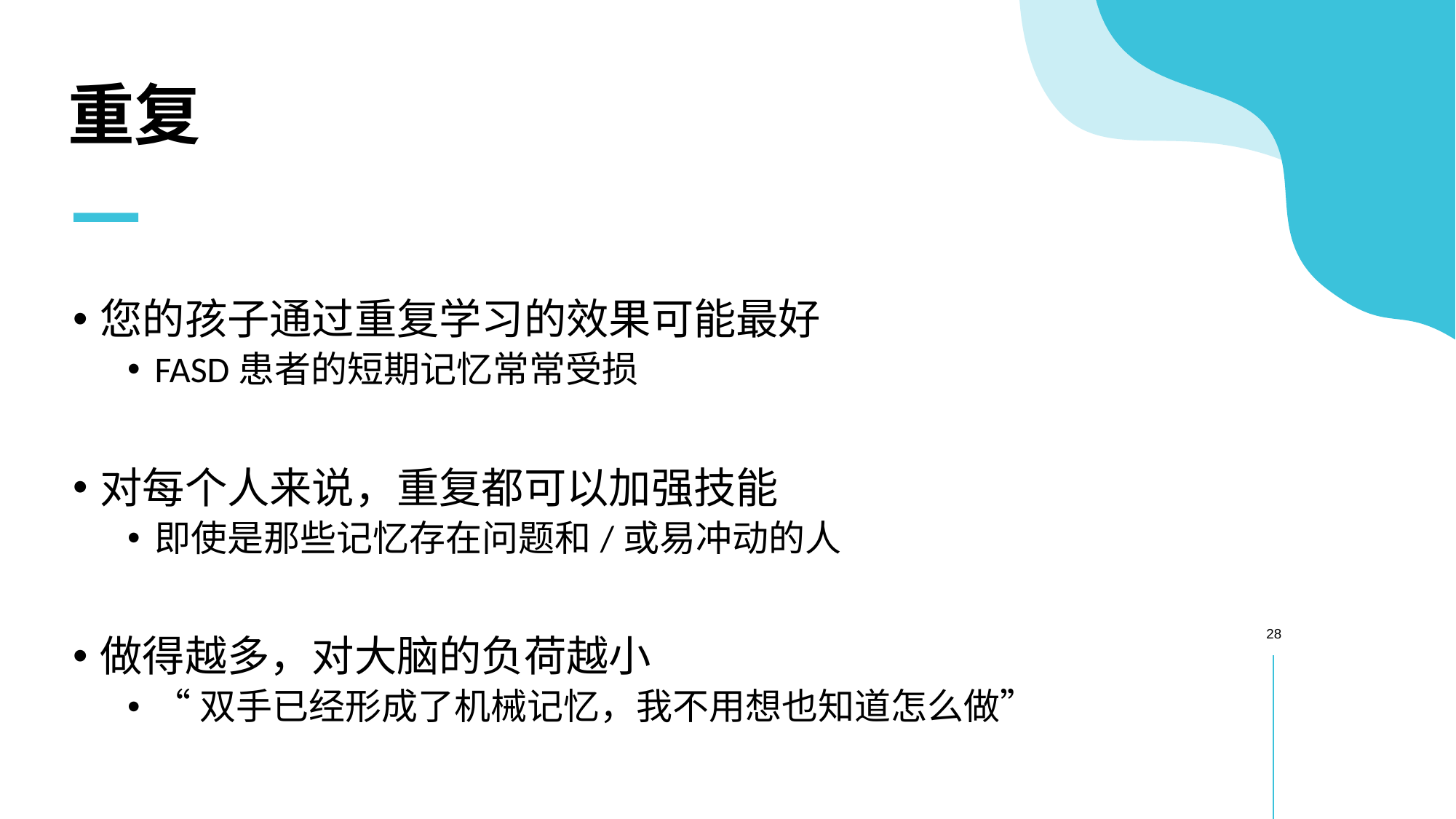

# 重复

您的孩子通过重复学习的效果可能最好
FASD患者的短期记忆常常受损

对每个人来说，重复都可以加强技能
即使是那些记忆存在问题和/或易冲动的人

做得越多，对大脑的负荷越小
“双手已经形成了机械记忆，我不用想也知道怎么做”
28